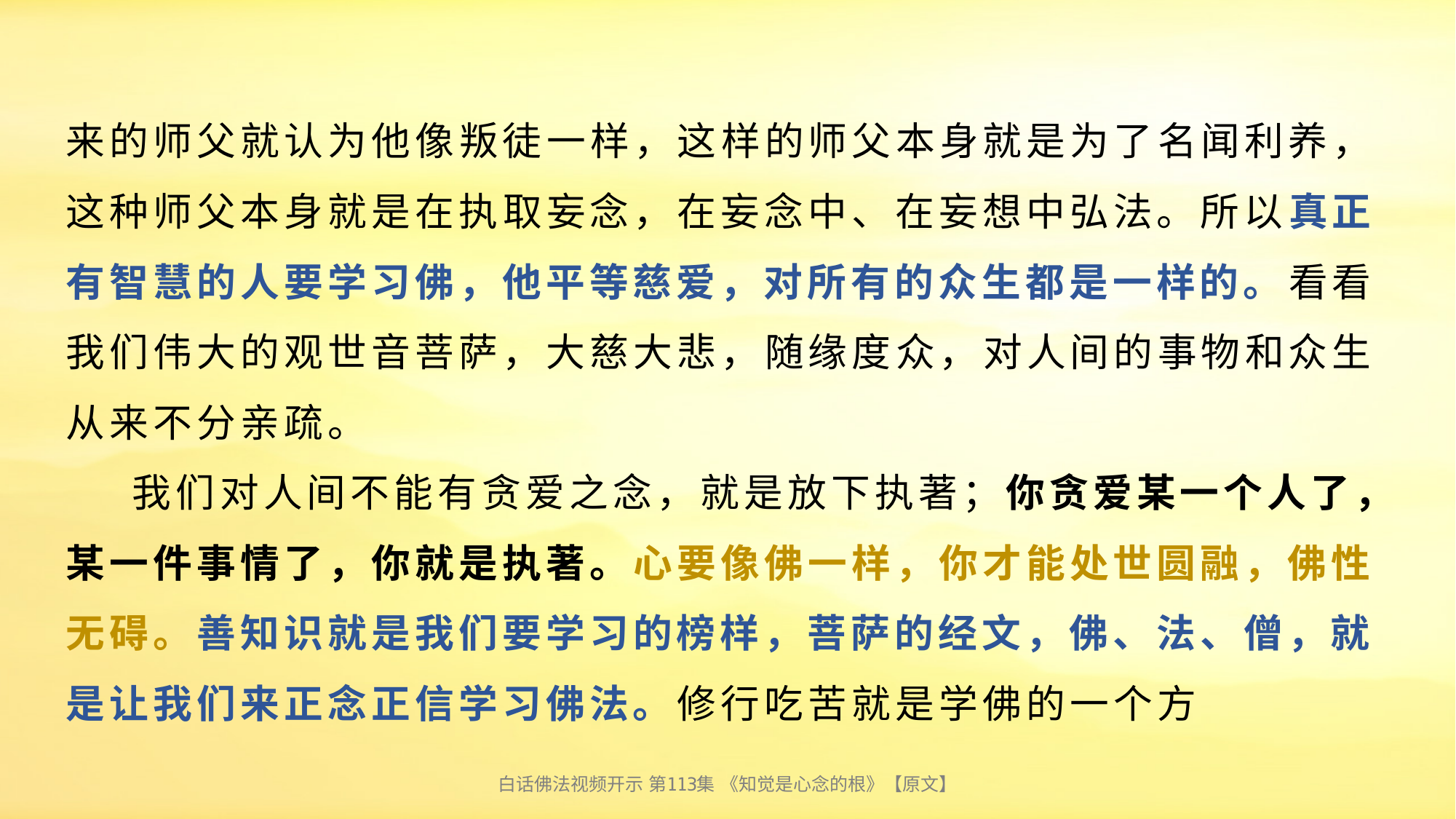

# 来的师父就认为他像叛徒一样，这样的师父本身就是为了名闻利养，这种师父本身就是在执取妄念，在妄念中、在妄想中弘法。所以真正有智慧的人要学习佛，他平等慈爱，对所有的众生都是一样的。看看我们伟大的观世音菩萨，大慈大悲，随缘度众，对人间的事物和众生从来不分亲疏。 我们对人间不能有贪爱之念，就是放下执著；你贪爱某一个人了，某一件事情了，你就是执著。心要像佛一样，你才能处世圆融，佛性无碍。善知识就是我们要学习的榜样，菩萨的经文，佛、法、僧，就是让我们来正念正信学习佛法。修行吃苦就是学佛的一个方
白话佛法视频开示 第113集 《知觉是心念的根》【原文】